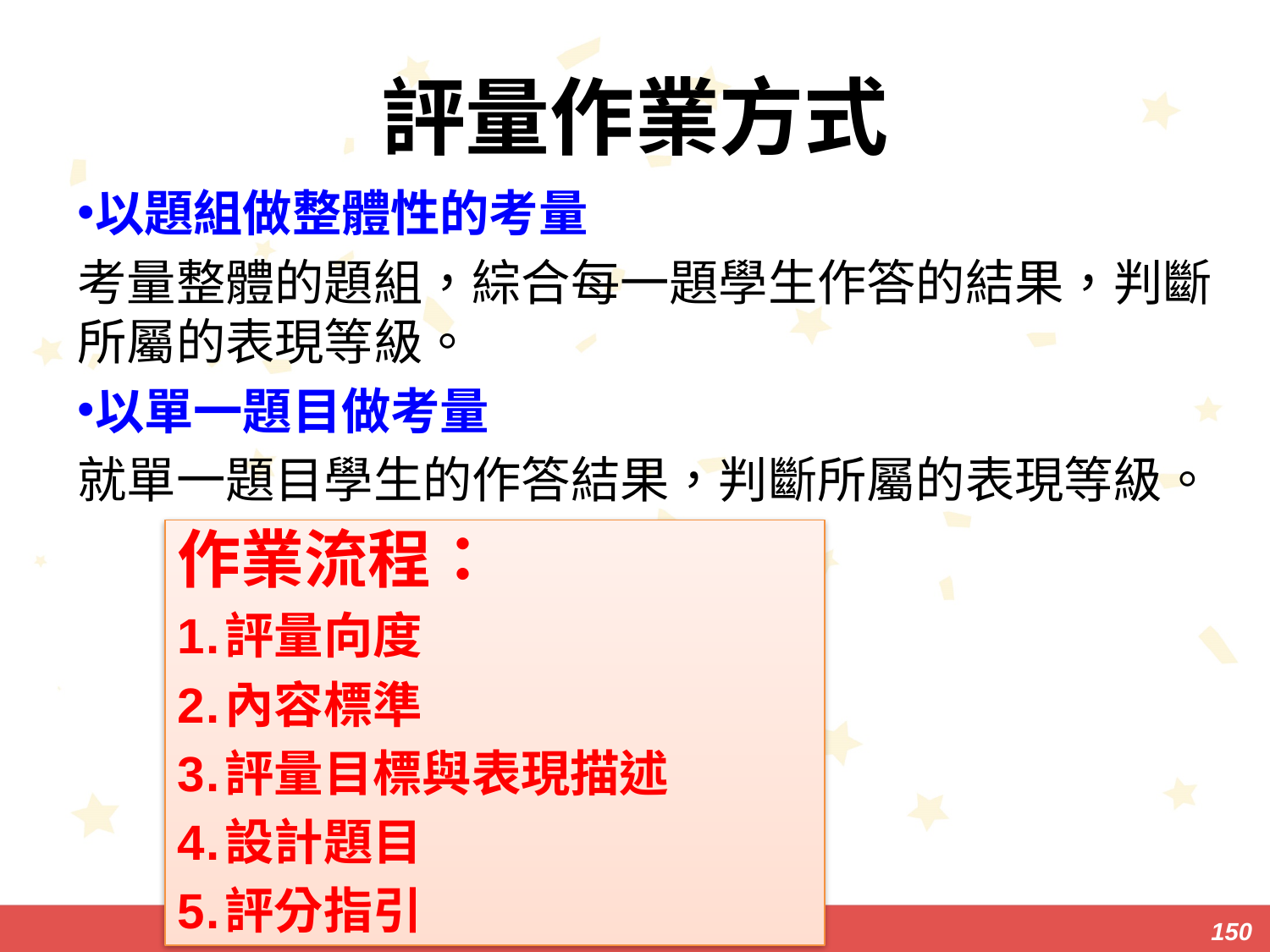

# 評量作業方式
以題組做整體性的考量
考量整體的題組，綜合每一題學生作答的結果，判斷所屬的表現等級。
以單一題目做考量
就單一題目學生的作答結果，判斷所屬的表現等級。

作業流程：
評量向度
內容標準
評量目標與表現描述
設計題目
評分指引
150